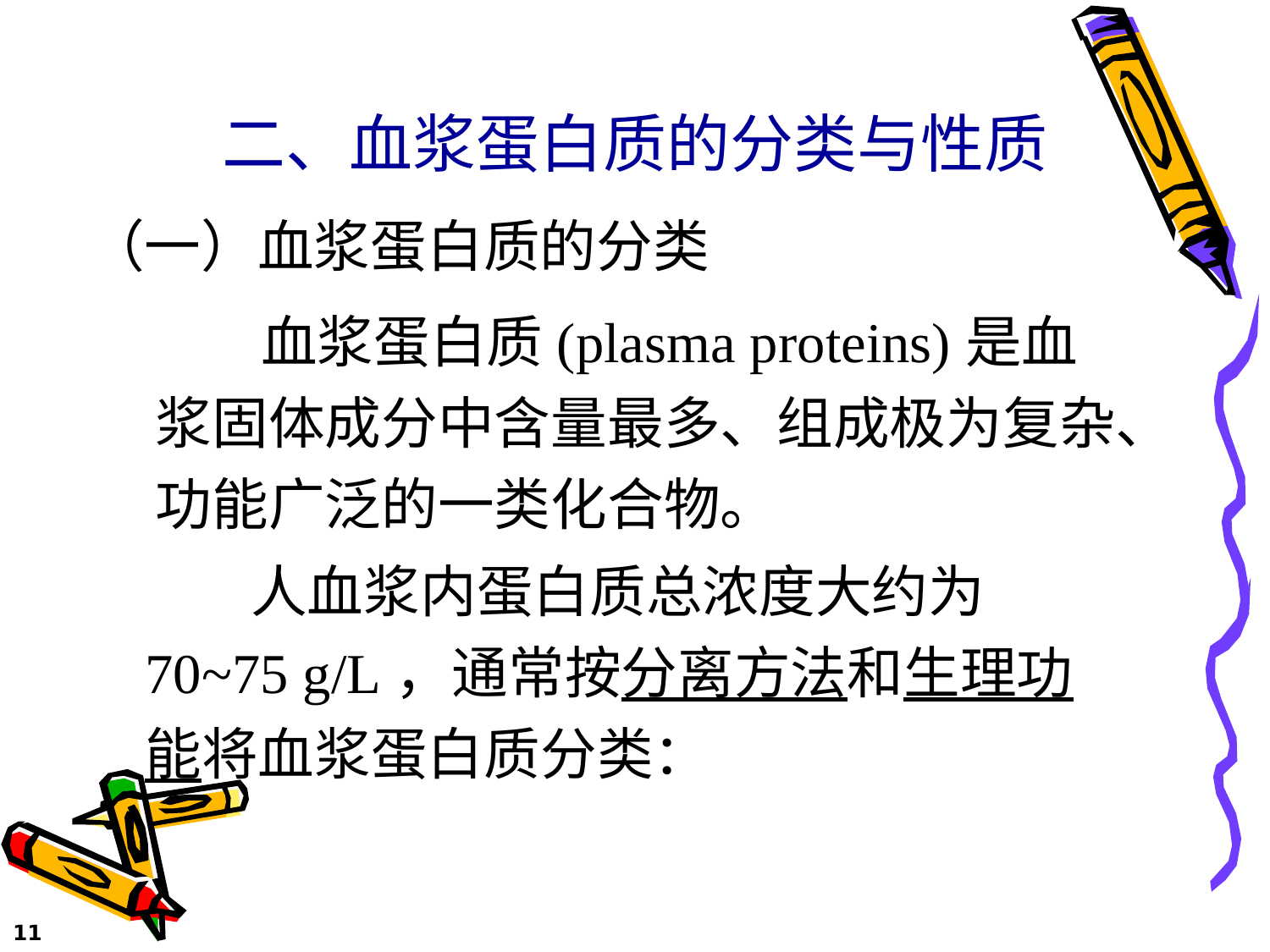

# 二、血浆蛋白质的分类与性质
（一）血浆蛋白质的分类
           血浆蛋白质(plasma proteins)是血浆固体成分中含量最多、组成极为复杂、功能广泛的一类化合物。
           人血浆内蛋白质总浓度大约为70~75 g/L，通常按分离方法和生理功能将血浆蛋白质分类：
11